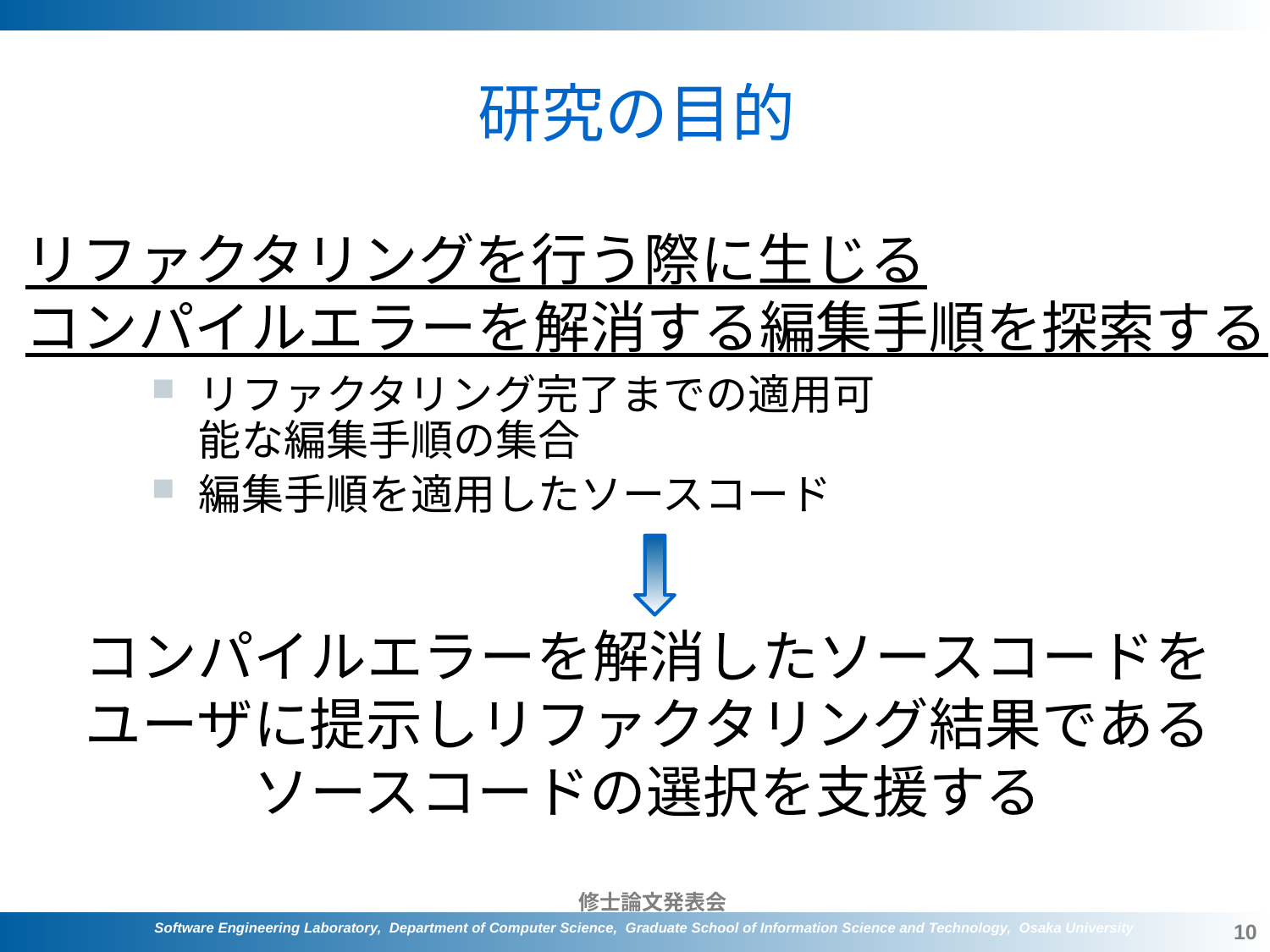

# 研究の目的
リファクタリングを行う際に生じる
コンパイルエラーを解消する編集手順を探索する
リファクタリング完了までの適用可能な編集手順の集合
編集手順を適用したソースコード

コンパイルエラーを解消したソースコードを
ユーザに提示しリファクタリング結果である
ソースコードの選択を支援する

10
Software Engineering Laboratory,  Department of Computer Science,  Graduate School of Information Science and Technology,  Osaka University